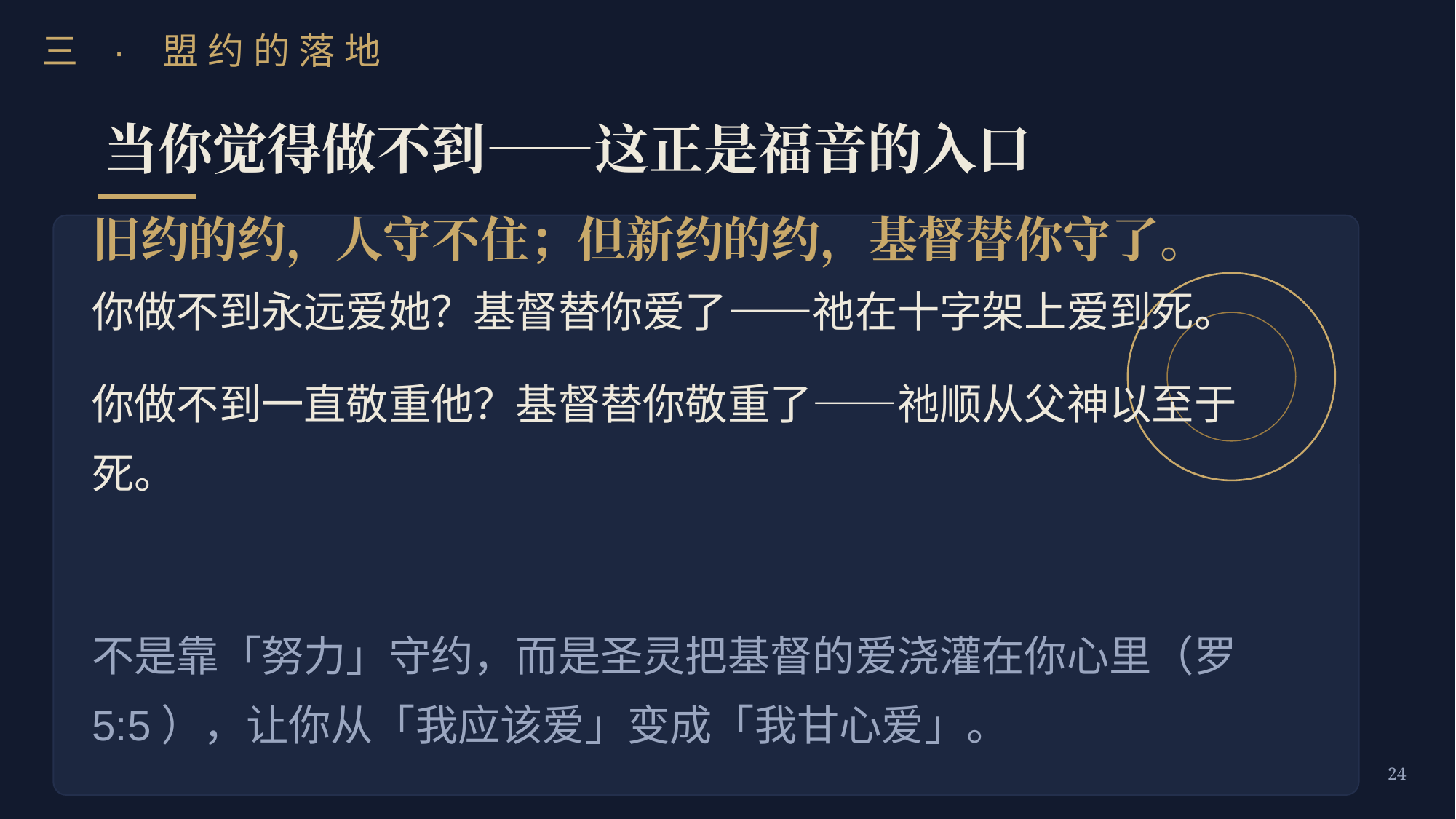

三 · 盟约的落地
当你觉得做不到——这正是福音的入口

旧约的约，人守不住；但新约的约，基督替你守了。
你做不到永远爱她？基督替你爱了——祂在十字架上爱到死。
你做不到一直敬重他？基督替你敬重了——祂顺从父神以至于死。

不是靠「努力」守约，而是圣灵把基督的爱浇灌在你心里（罗 5:5），让你从「我应该爱」变成「我甘心爱」。
24